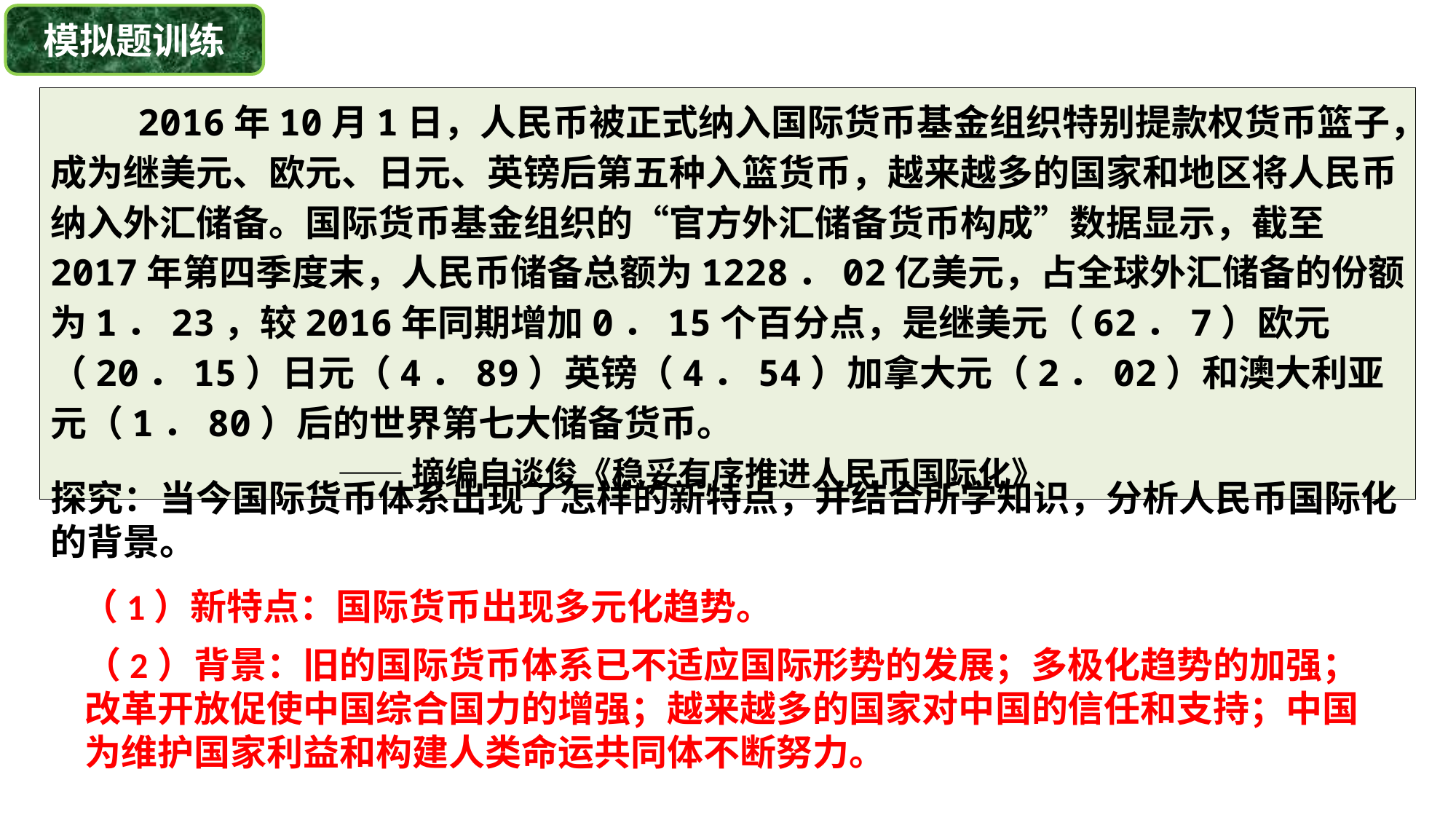

模拟题训练
    2016年10月1日，人民币被正式纳入国际货币基金组织特别提款权货币篮子，成为继美元、欧元、日元、英镑后第五种入篮货币，越来越多的国家和地区将人民币纳入外汇储备。国际货币基金组织的“官方外汇储备货币构成”数据显示，截至2017年第四季度末，人民币储备总额为1228．02亿美元，占全球外汇储备的份额为1．23，较2016年同期增加0．15个百分点，是继美元（62．7）欧元（20．15）日元（4．89）英镑（4．54）加拿大元（2．02）和澳大利亚元（1．80）后的世界第七大储备货币。
                                   ——摘编自谈俊《稳妥有序推进人民币国际化》
探究：当今国际货币体系出现了怎样的新特点，并结合所学知识，分析人民币国际化的背景。
（1）新特点：国际货币出现多元化趋势。
（2）背景：旧的国际货币体系已不适应国际形势的发展；多极化趋势的加强；改革开放促使中国综合国力的增强；越来越多的国家对中国的信任和支持；中国为维护国家利益和构建人类命运共同体不断努力。